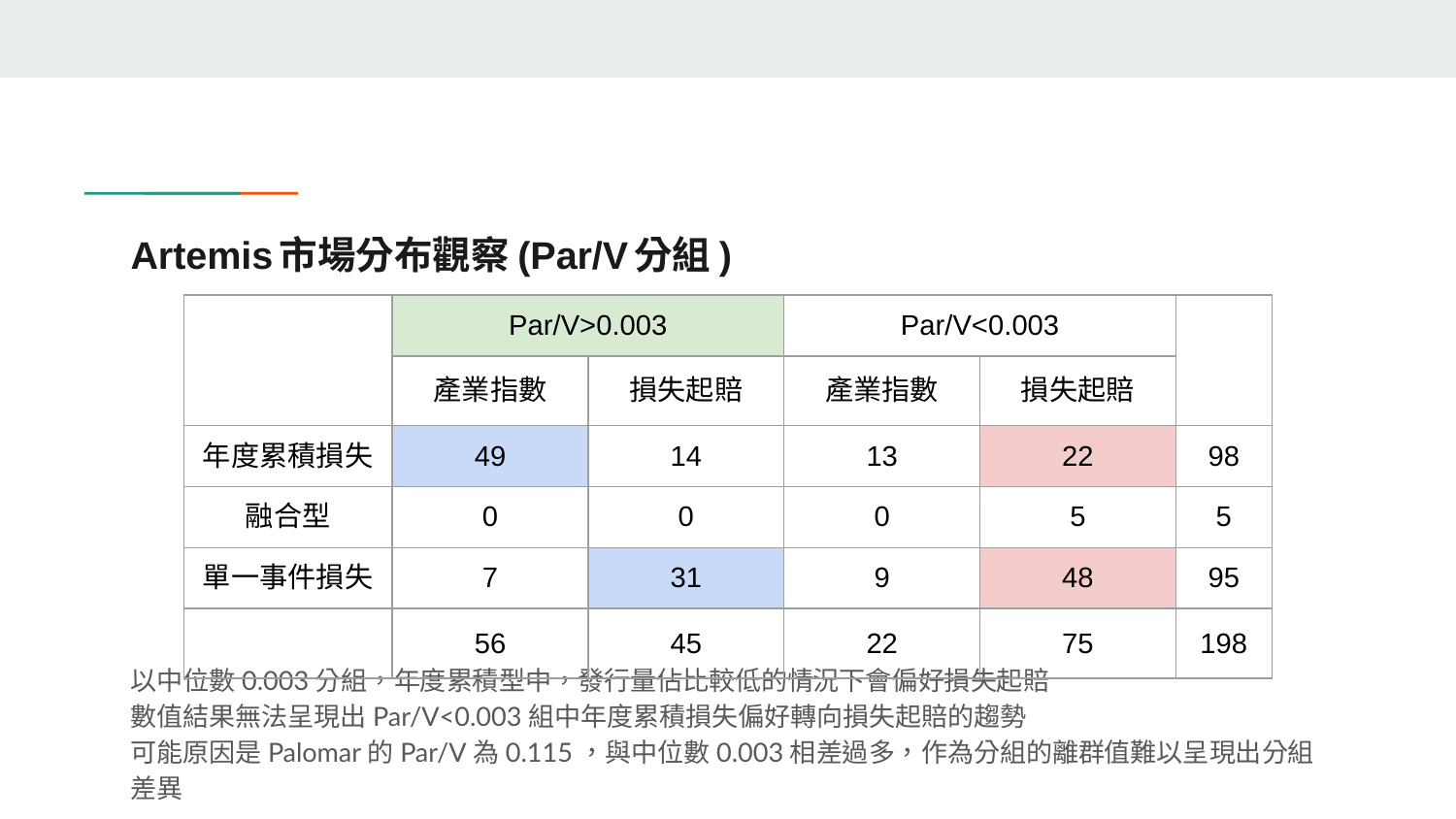

# Artemis市場分布觀察(Par/V分組)
|  | Par/V>0.003 |  | Par/V<0.003 |  |  |
| --- | --- | --- | --- | --- | --- |
|  | 產業指數 | 損失起賠 | 產業指數 | 損失起賠 |  |
| 年度累積損失 | 49 | 14 | 13 | 22 | 98 |
| 融合型 | 0 | 0 | 0 | 5 | 5 |
| 單一事件損失 | 7 | 31 | 9 | 48 | 95 |
|  | 56 | 45 | 22 | 75 | 198 |

以中位數0.003分組，年度累積型中，發行量佔比較低的情況下會偏好損失起賠
數值結果無法呈現出Par/V<0.003組中年度累積損失偏好轉向損失起賠的趨勢
可能原因是Palomar的Par/V為0.115，與中位數0.003相差過多，作為分組的離群值難以呈現出分組差異